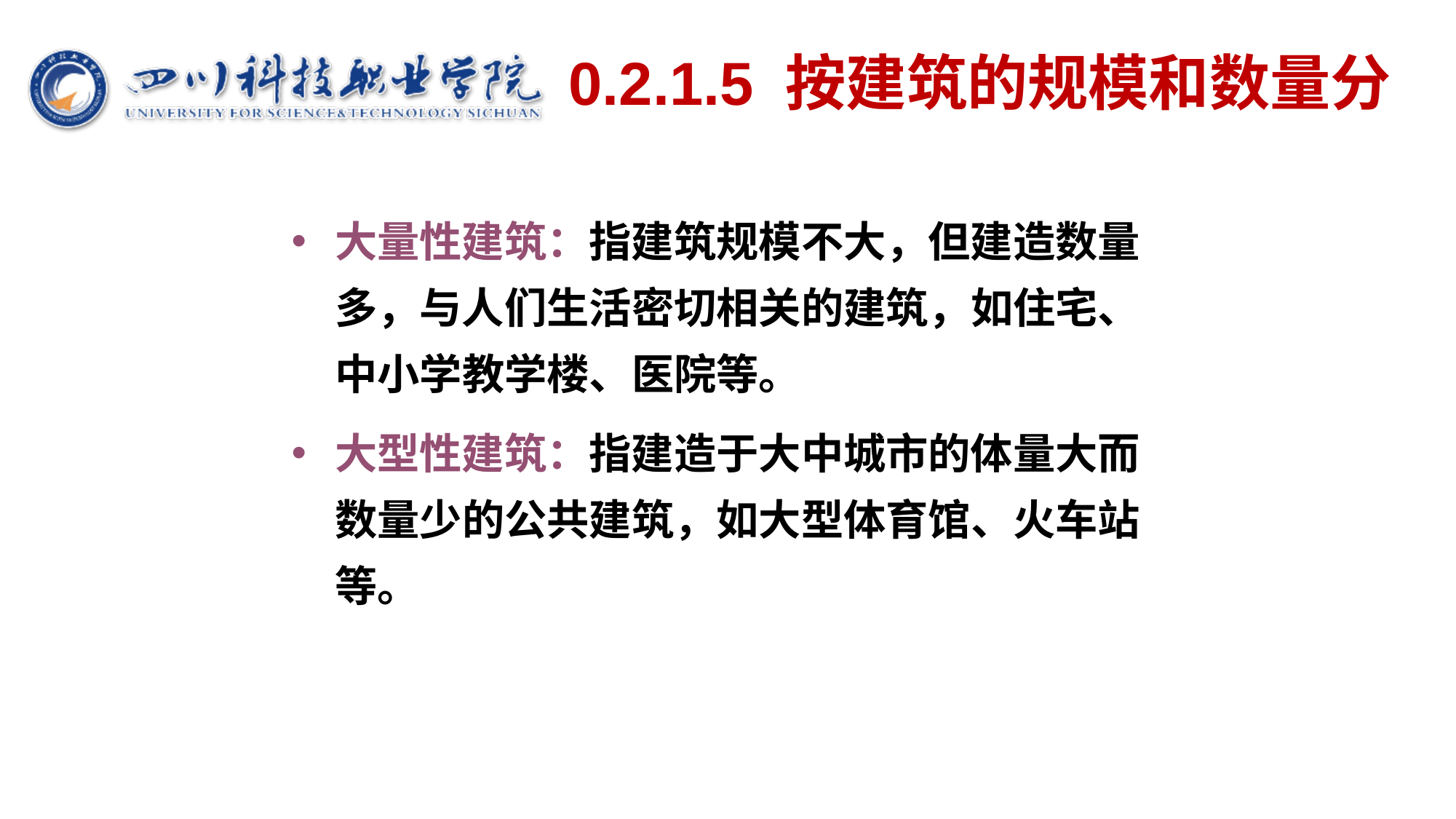

# 0.2.1.5 按建筑的规模和数量分
大量性建筑：指建筑规模不大，但建造数量多，与人们生活密切相关的建筑，如住宅、中小学教学楼、医院等。
大型性建筑：指建造于大中城市的体量大而数量少的公共建筑，如大型体育馆、火车站等。